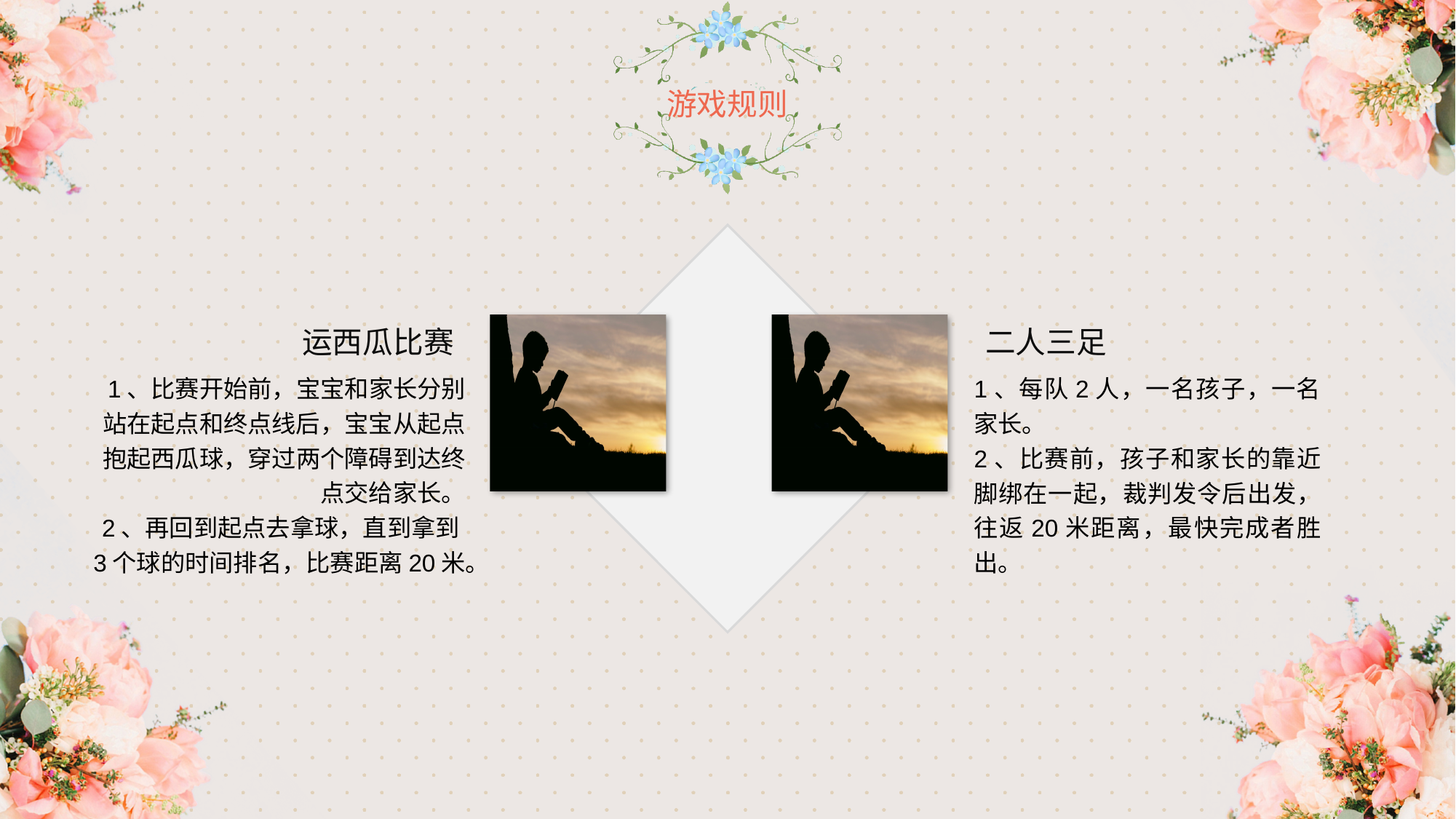

运西瓜比赛
二人三足

1、比赛开始前，宝宝和家长分别站在起点和终点线后，宝宝从起点抱起西瓜球，穿过两个障碍到达终点交给家长。
2、再回到起点去拿球，直到拿到3个球的时间排名，比赛距离20米。
1、每队2人，一名孩子，一名家长。
2、比赛前，孩子和家长的靠近脚绑在一起，裁判发令后出发，往返20米距离，最快完成者胜出。